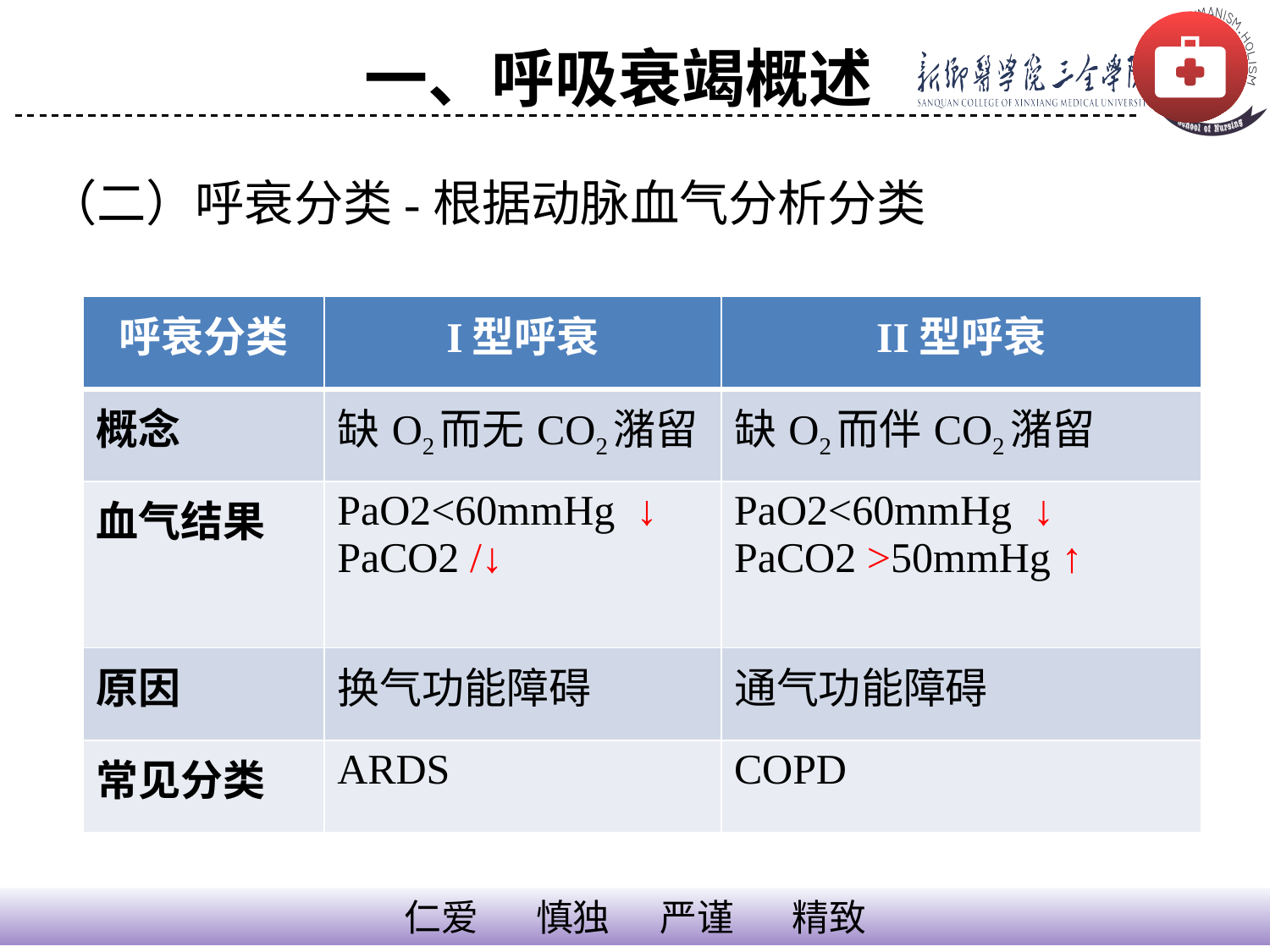

一、呼吸衰竭概述
#
（二）呼衰分类-根据动脉血气分析分类

| 呼衰分类 | I型呼衰 | II型呼衰 |
| --- | --- | --- |
| 概念 | 缺O2而无CO2潴留 | 缺O2而伴CO2潴留 |
| 血气结果 | PaO2<60mmHg ↓ PaCO2 /↓ | PaO2<60mmHg ↓ PaCO2 >50mmHg ↑ |
| 原因 | 换气功能障碍 | 通气功能障碍 |
| 常见分类 | ARDS | COPD |